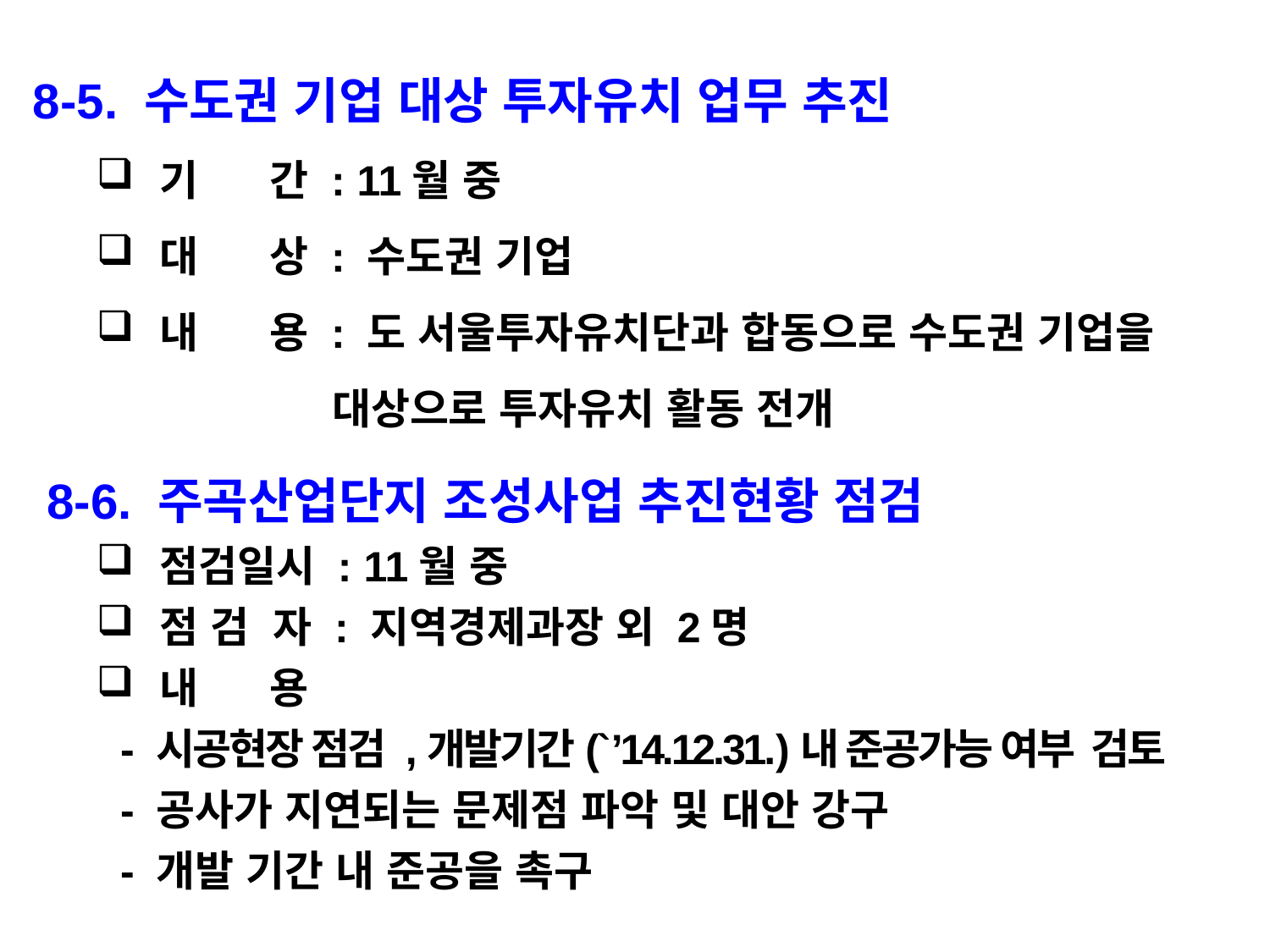

8-5. 수도권 기업 대상 투자유치 업무 추진
기      간 : 11월 중
대      상 : 수도권 기업
내      용 : 도 서울투자유치단과 합동으로 수도권 기업을
                   대상으로 투자유치 활동 전개

 8-6. 주곡산업단지 조성사업 추진현황 점검
점검일시 : 11월 중
점 검  자 : 지역경제과장 외 2명
내      용
  - 시공현장 점검 ,개발기간(`’14.12.31.)내 준공가능 여부  검토
  - 공사가 지연되는 문제점 파악 및 대안 강구
  - 개발 기간 내 준공을 촉구